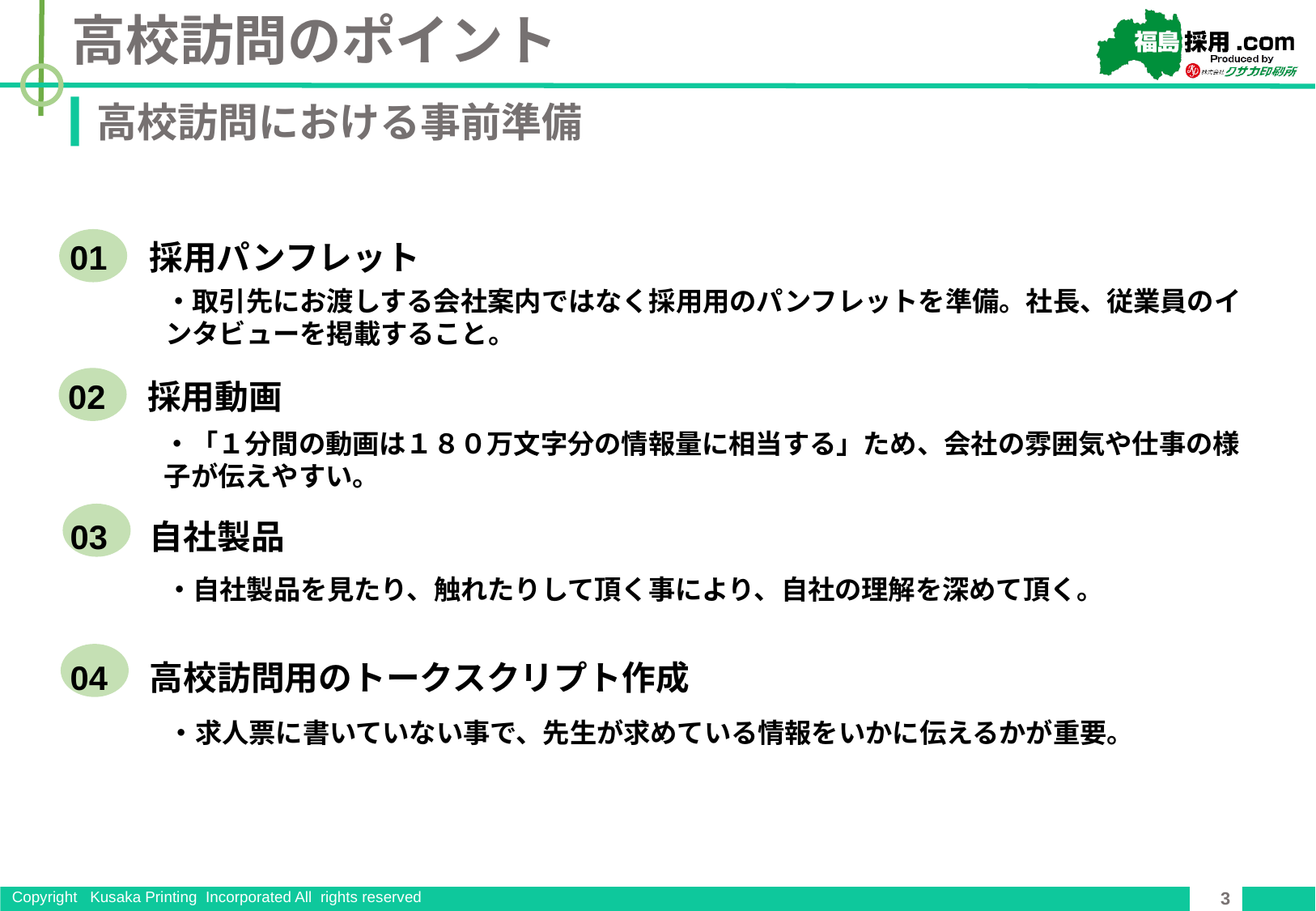

# 高校訪問のポイント
 高校訪問における事前準備

01　採用パンフレット
・取引先にお渡しする会社案内ではなく採用用のパンフレットを準備。社長、従業員のインタビューを掲載すること。

02　採用動画
・「１分間の動画は１８０万文字分の情報量に相当する」ため、会社の雰囲気や仕事の様子が伝えやすい。

03　自社製品
・自社製品を見たり、触れたりして頂く事により、自社の理解を深めて頂く。

04　高校訪問用のトークスクリプト作成
・求人票に書いていない事で、先生が求めている情報をいかに伝えるかが重要。
3